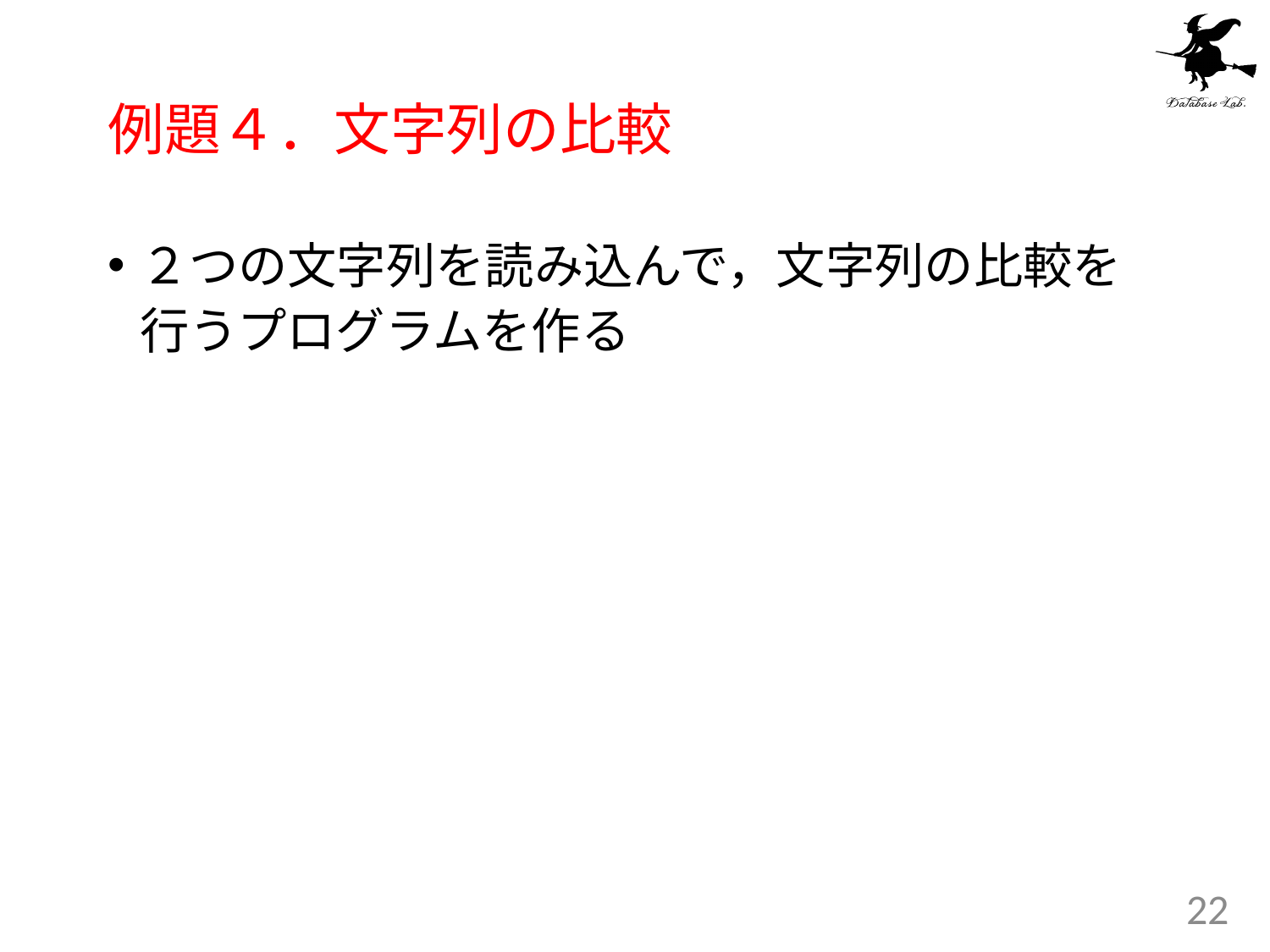

# 例題４．文字列の比較
２つの文字列を読み込んで，文字列の比較を行うプログラムを作る
22